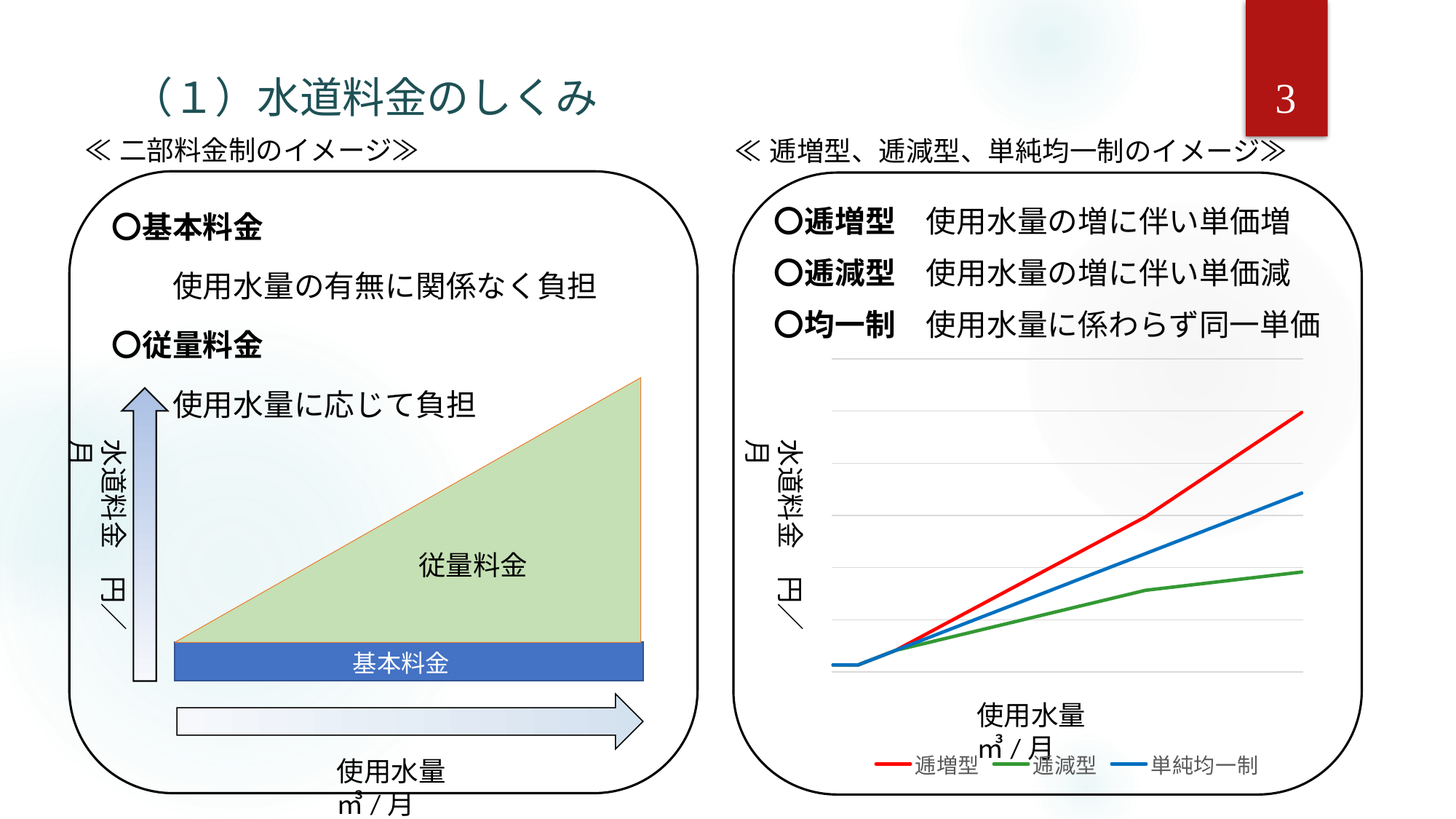

（１）水道料金のしくみ
3
| ≪二部料金制のイメージ≫ |
| --- |
| ≪逓増型、逓減型、単純均一制のイメージ≫ |
| --- |

　〇逓増型　使用水量の増に伴い単価増
　〇逓減型　使用水量の増に伴い単価減
　〇均一制　使用水量に係わらず同一単価

　〇基本料金
　　　使用水量の有無に関係なく負担
　〇従量料金
　　　使用水量に応じて負担

### Chart

| Category | 逓増型 | 逓減型 | 単純均一制 |
|---|---|---|---|
従量料金

水道料金　円／月
水道料金　円／月
　　　　　　　　　　基本料金
使用水量㎥/月

使用水量㎥/月